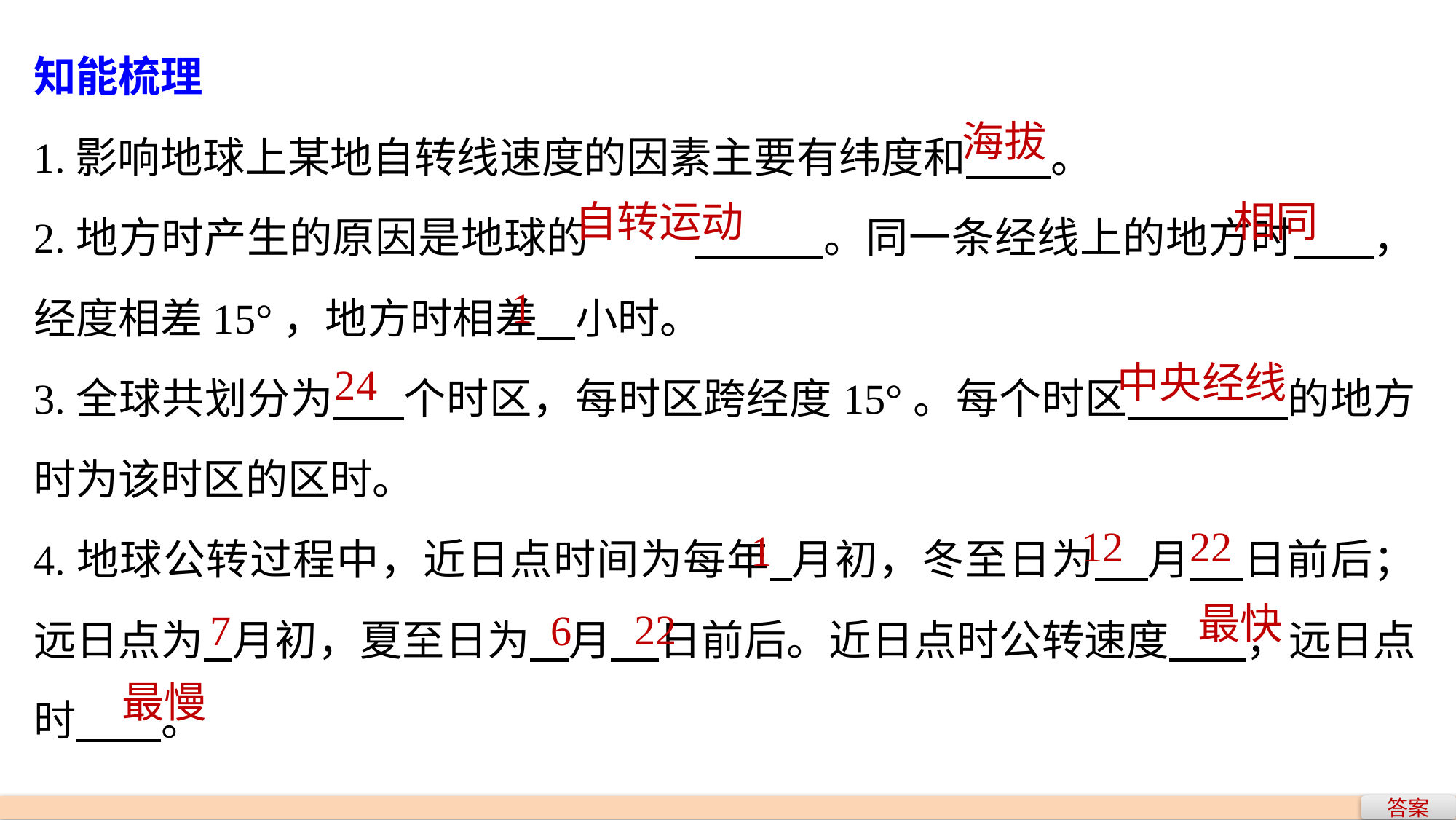

知能梳理
1.影响地球上某地自转线速度的因素主要有纬度和         。
2.地方时产生的原因是地球的	             。同一条经线上的地方时        ，经度相差15°，地方时相差    小时。
3.全球共划分为       个时区，每时区跨经度15°。每个时区                的地方时为该时区的区时。
4.地球公转过程中，近日点时间为每年  月初，冬至日为     月     日前后；远日点为   月初，夏至日为    月     日前后。近日点时公转速度        ，远日点时         。
海拔
自转运动
相同
1
中央经线
24
12
22
1
最快
22
7
6
最慢
答案